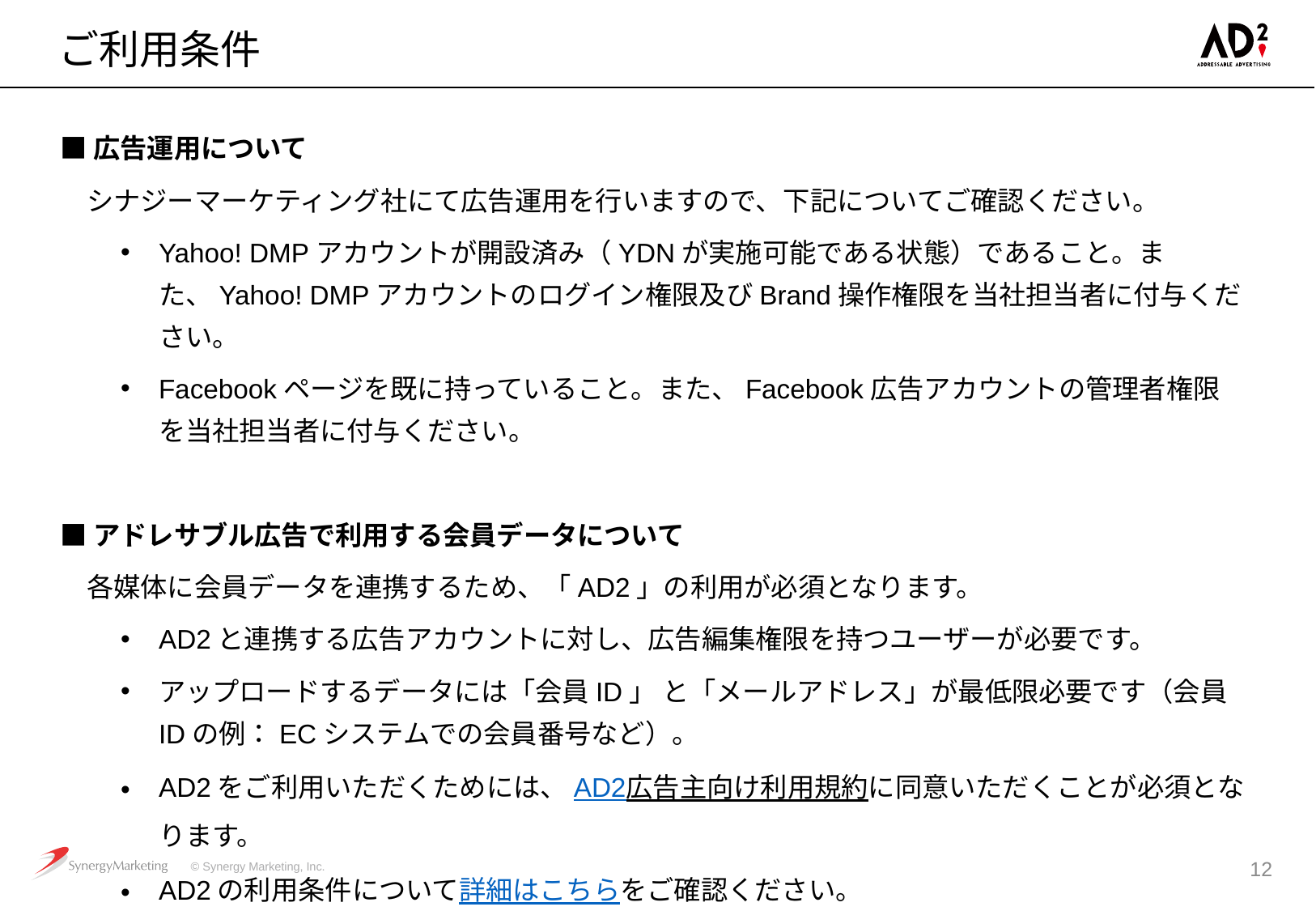

# ご利用条件
■広告運用について
　シナジーマーケティング社にて広告運用を行いますので、下記についてご確認ください。
Yahoo! DMPアカウントが開設済み（YDNが実施可能である状態）であること。また、Yahoo! DMPアカウントのログイン権限及びBrand操作権限を当社担当者に付与ください。
Facebookページを既に持っていること。また、Facebook広告アカウントの管理者権限を当社担当者に付与ください。

■アドレサブル広告で利用する会員データについて
　各媒体に会員データを連携するため、「AD2」の利用が必須となります。
AD2と連携する広告アカウントに対し、広告編集権限を持つユーザーが必要です。
アップロードするデータには「会員ID」 と「メールアドレス」が最低限必要です（会員IDの例：ECシステムでの会員番号など）。
AD2をご利用いただくためには、AD2広告主向け利用規約に同意いただくことが必須となります。
AD2の利用条件について詳細はこちらをご確認ください。
12